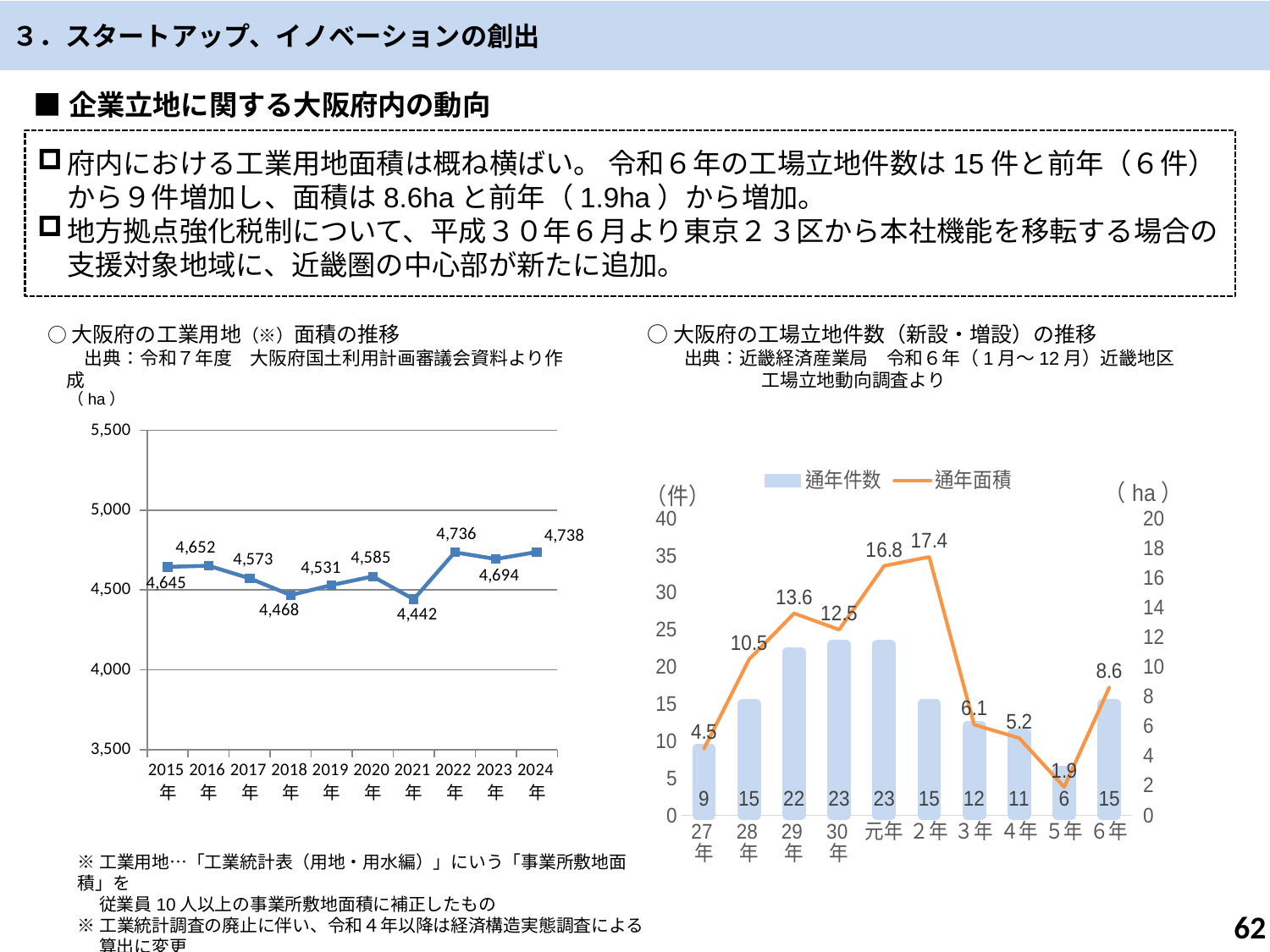

３．スタートアップ、イノベーションの創出
■企業立地に関する大阪府内の動向
府内における工業用地面積は概ね横ばい。 令和６年の工場立地件数は15件と前年（６件）から９件増加し、面積は8.6haと前年（1.9ha）から増加。
地方拠点強化税制について、平成３０年６月より東京２３区から本社機能を移転する場合の支援対象地域に、近畿圏の中心部が新たに追加。
○大阪府の工業用地（※）面積の推移
　　出典：令和７年度　大阪府国土利用計画審議会資料より作成
○大阪府の工場立地件数（新設・増設）の推移
　　出典：近畿経済産業局　令和６年（1月～12月）近畿地区
　　　　　　 工場立地動向調査より
（ha）

### Chart

| Category | 実績値 |
|---|---|
| 2015年 | 4645.0 |
| 2016年 | 4652.0 |
| 2017年 | 4573.0 |
| 2018年 | 4468.0 |
| 2019年 | 4531.0 |
| 2020年 | 4585.0 |
| 2021年 | 4442.0 |
| 2022年 | 4736.0 |
| 2023年 | 4694.0 |
| 2024年 | 4738.0 |

### Chart

| Category | 通年件数 | 通年面積 |
|---|---|---|
| 27年 | 9.0 | 4.5 |
| 28年 | 15.0 | 10.5 |
| 29年 | 22.0 | 13.6 |
| 30年 | 23.0 | 12.5 |
| 元年 | 23.0 | 16.8 |
| ２年 | 15.0 | 17.4 |
| ３年 | 12.0 | 6.1 |
| ４年 | 11.0 | 5.2 |
| ５年 | 6.0 | 1.9 |
| ６年 | 15.0 | 8.6 |
※工業用地…「工業統計表（用地・用水編）」にいう「事業所敷地面積」を
　 従業員10人以上の事業所敷地面積に補正したもの
※工業統計調査の廃止に伴い、令和４年以降は経済構造実態調査による
　 算出に変更
62